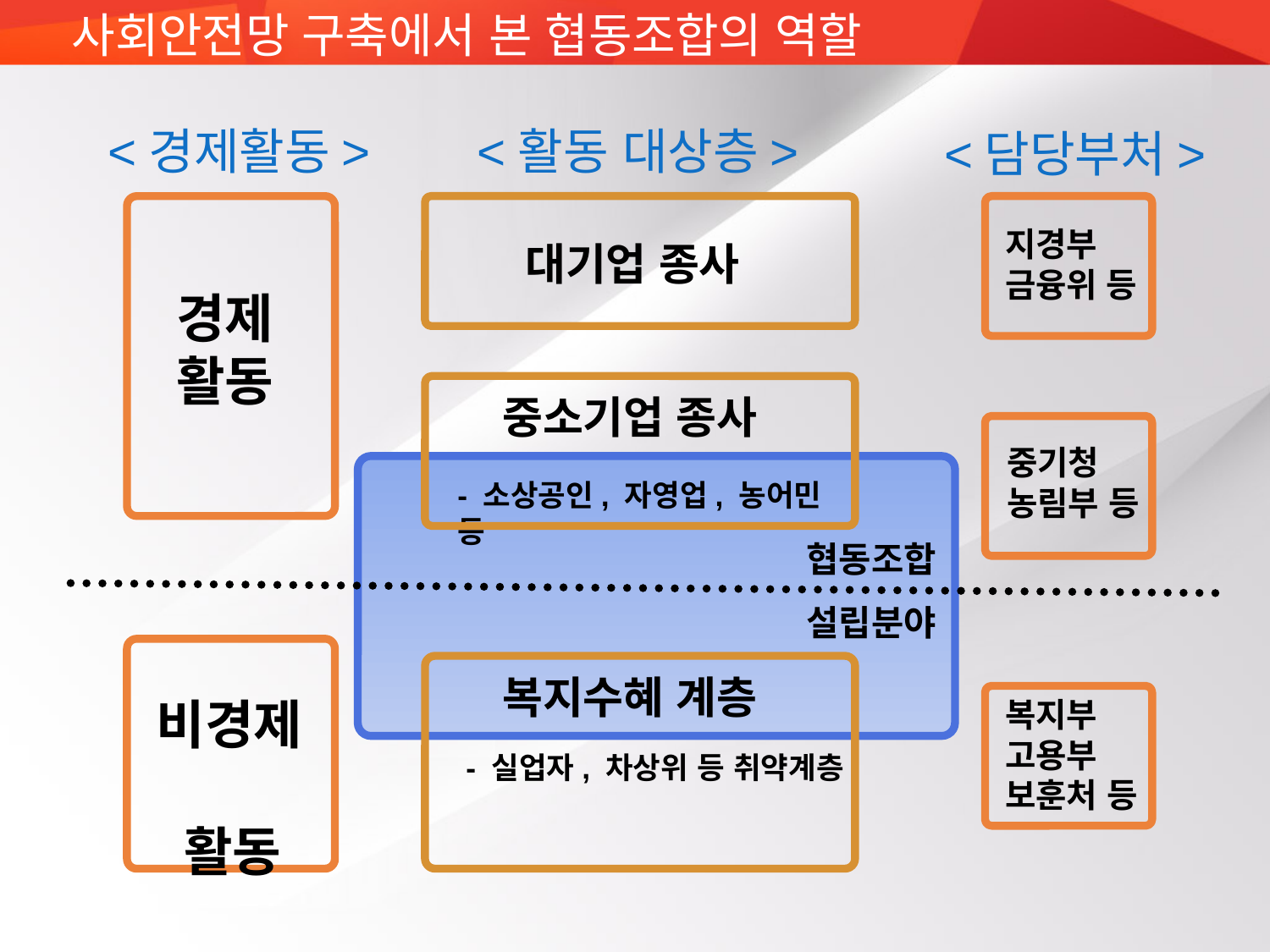

사회안전망 구축에서 본 협동조합의 역할
<활동 대상층>
<경제활동>
<담당부처>

경제
활동
지경부
금융위 등
대기업 종사

중소기업 종사

중기청
농림부 등

- 소상공인, 자영업, 농어민 등
협동조합

설립분야

비경제
 활동

복지수혜 계층

복지부
고용부
보훈처 등
- 실업자, 차상위 등 취약계층